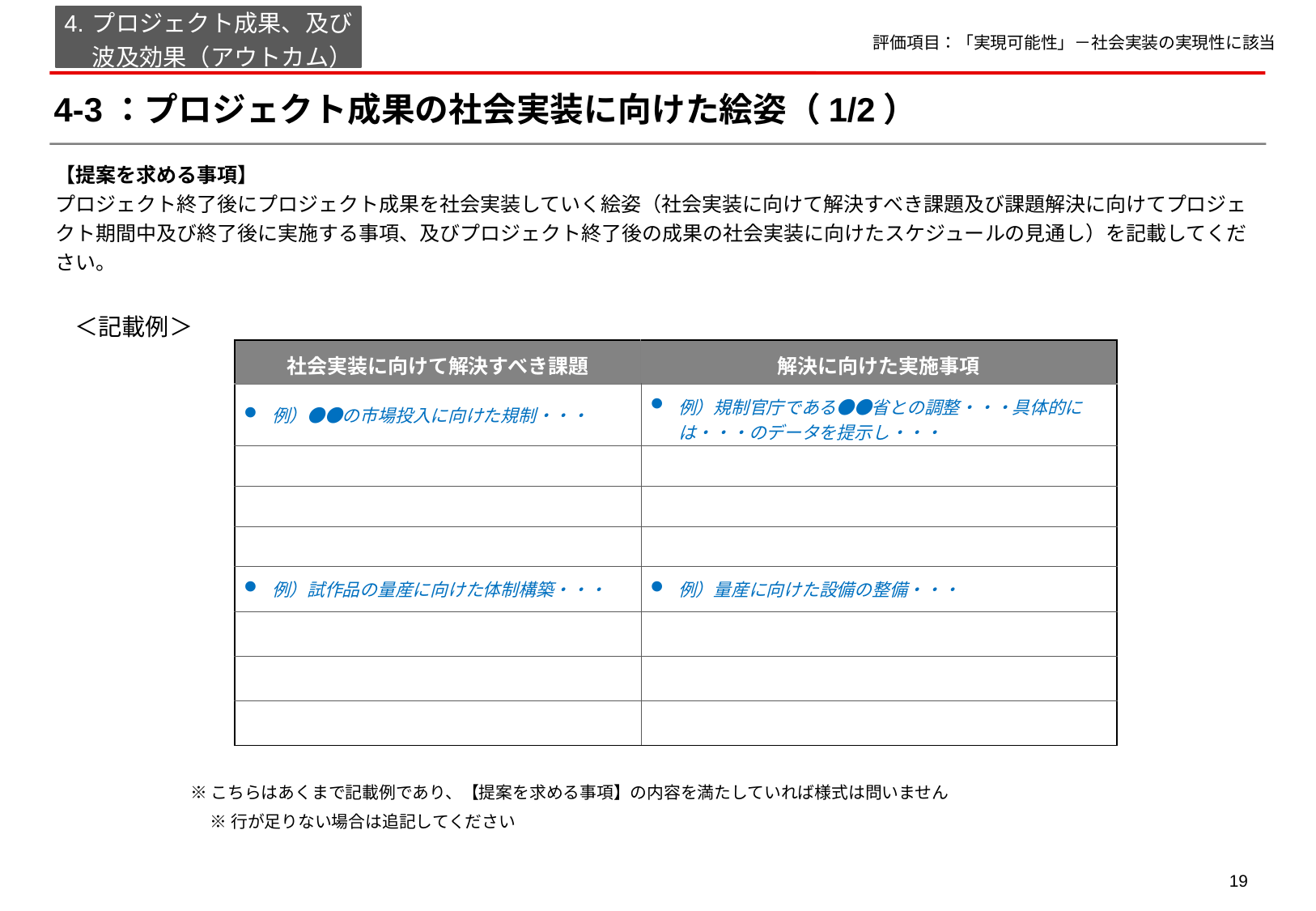

プロジェクト成果、及び
波及効果（アウトカム）
評価項目：「実現可能性」－社会実装の実現性に該当
# 4-3：プロジェクト成果の社会実装に向けた絵姿（1/2）
【提案を求める事項】
プロジェクト終了後にプロジェクト成果を社会実装していく絵姿（社会実装に向けて解決すべき課題及び課題解決に向けてプロジェクト期間中及び終了後に実施する事項、及びプロジェクト終了後の成果の社会実装に向けたスケジュールの見通し）を記載してください。
＜記載例＞
| 社会実装に向けて解決すべき課題 | 解決に向けた実施事項 |
| --- | --- |
| 例）●●の市場投入に向けた規制・・・ | 例）規制官庁である●●省との調整・・・具体的には・・・のデータを提示し・・・ |
|  |  |
|  |  |
|  |  |
| 例）試作品の量産に向けた体制構築・・・ | 例）量産に向けた設備の整備・・・ |
|  |  |
|  |  |
|  |  |
※こちらはあくまで記載例であり、【提案を求める事項】の内容を満たしていれば様式は問いません
※行が足りない場合は追記してください